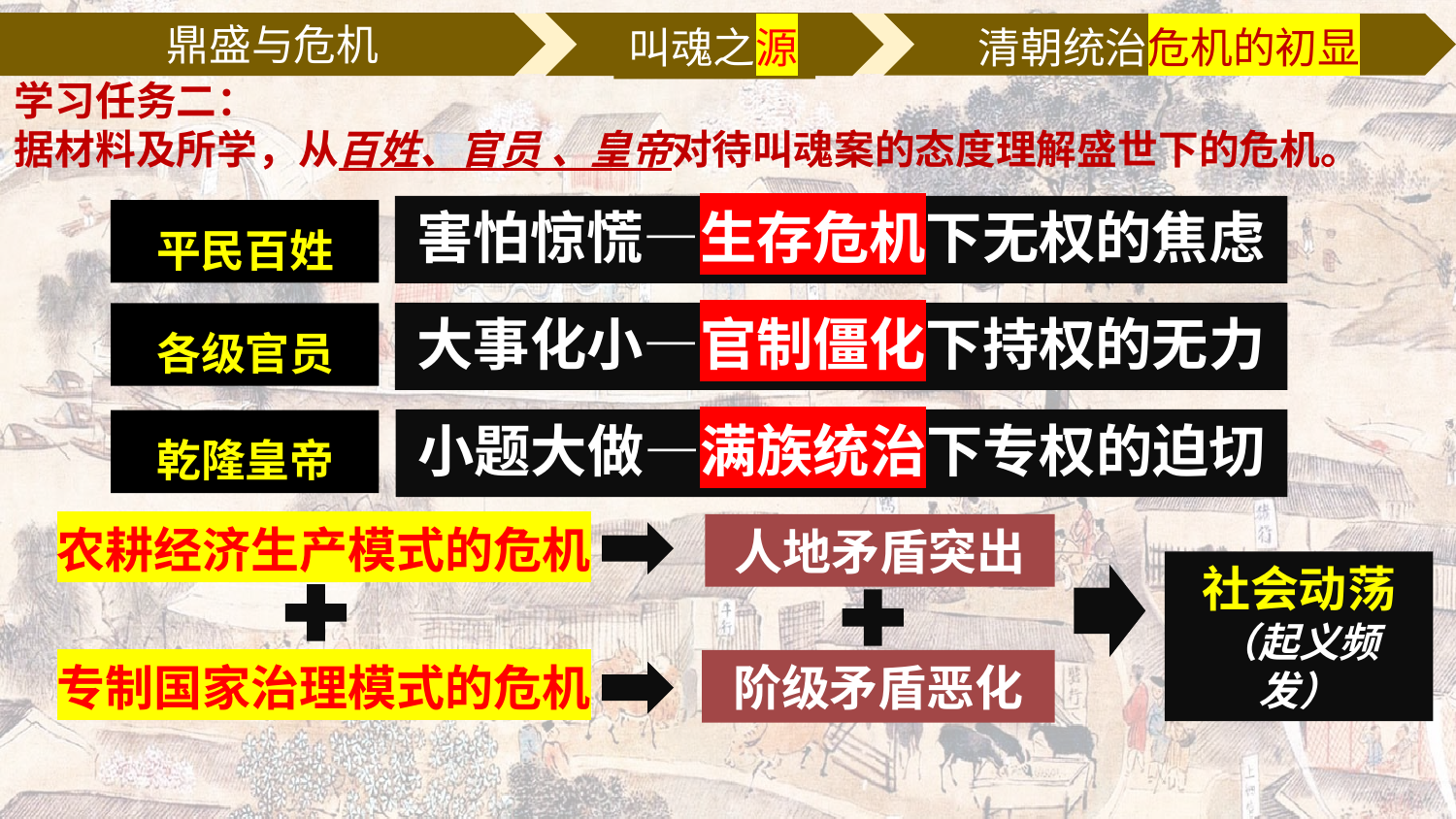

鼎盛与危机

叫魂之源

清朝统治危机的初显
学习任务二：
据材料及所学，从百姓、官员 、皇帝对待叫魂案的态度理解盛世下的危机。
害怕惊慌—生存危机下无权的焦虑
平民百姓
各级官员
大事化小—官制僵化下持权的无力
小题大做—满族统治下专权的迫切
乾隆皇帝
农耕经济生产模式的危机
人地矛盾突出

社会动荡
（起义频发）

专制国家治理模式的危机
阶级矛盾恶化